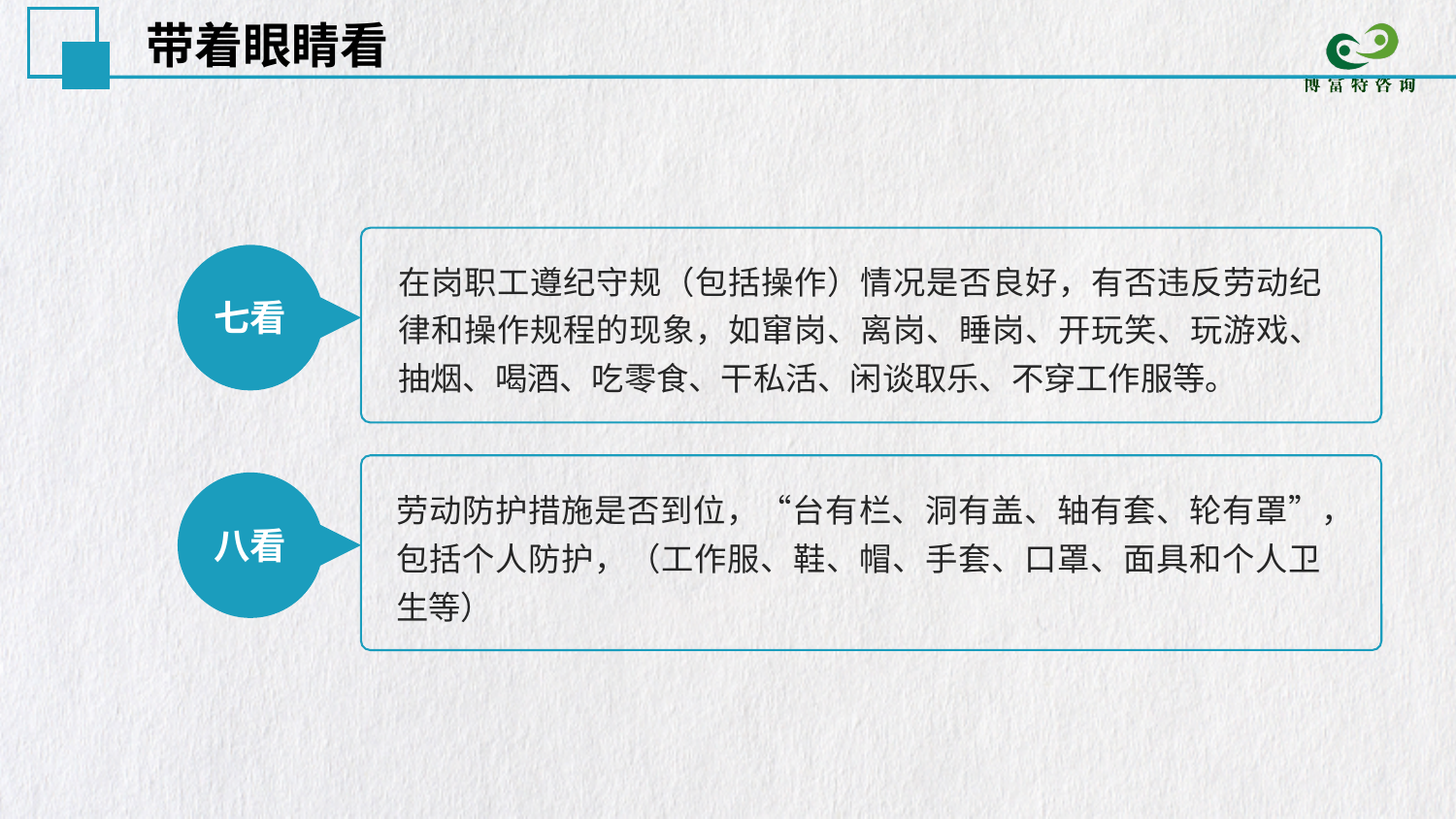

带着眼睛看

在岗职工遵纪守规（包括操作）情况是否良好，有否违反劳动纪律和操作规程的现象，如窜岗、离岗、睡岗、开玩笑、玩游戏、抽烟、喝酒、吃零食、干私活、闲谈取乐、不穿工作服等。
七看

劳动防护措施是否到位，“台有栏、洞有盖、轴有套、轮有罩”，包括个人防护，（工作服、鞋、帽、手套、口罩、面具和个人卫生等）
八看